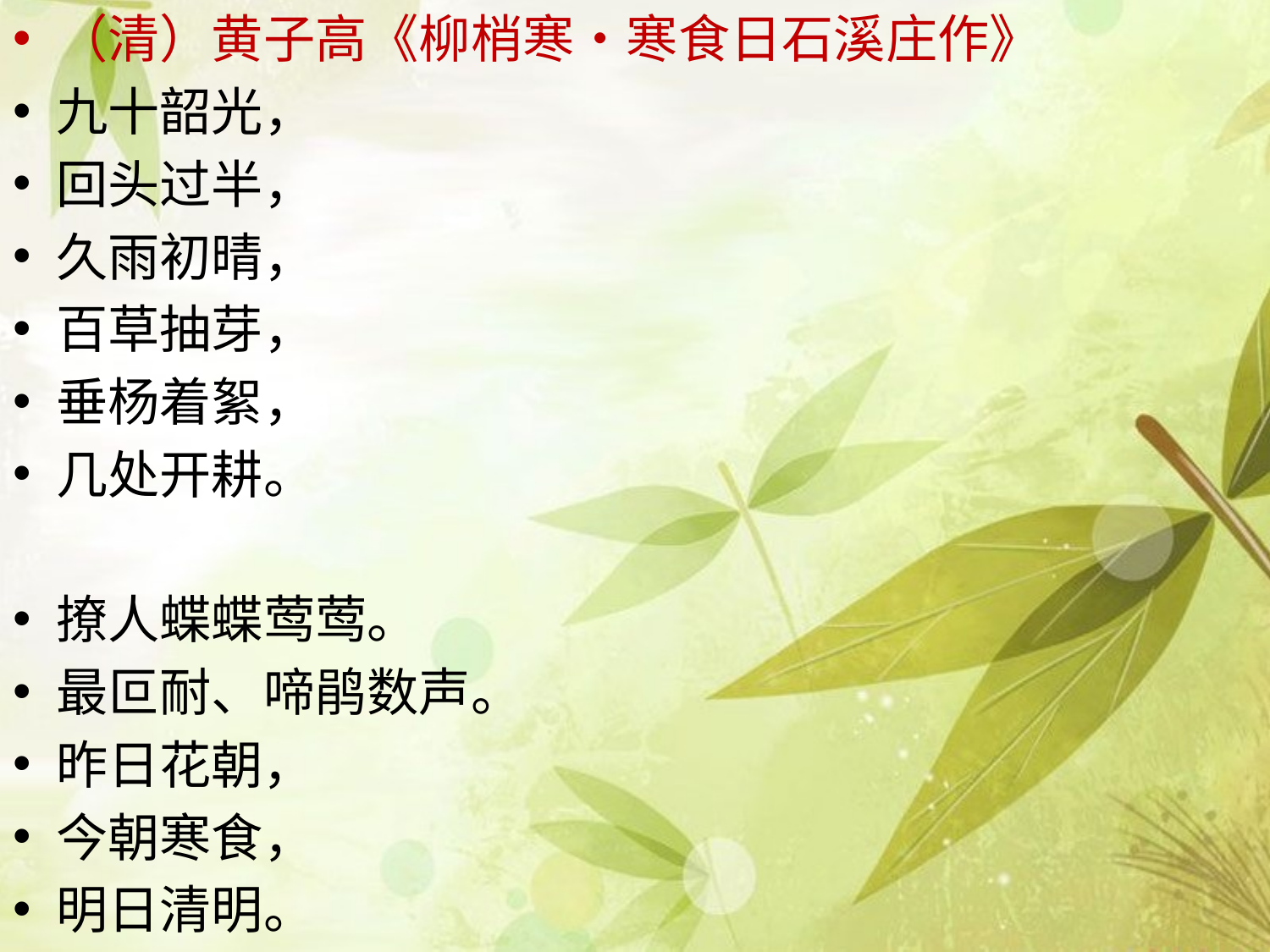

（清）黄子高《柳梢寒•寒食日石溪庄作》
九十韶光，
回头过半，
久雨初晴，
百草抽芽，
垂杨着絮，
几处开耕。

撩人蝶蝶莺莺。
最叵耐、啼鹃数声。
昨日花朝，
今朝寒食，
明日清明。